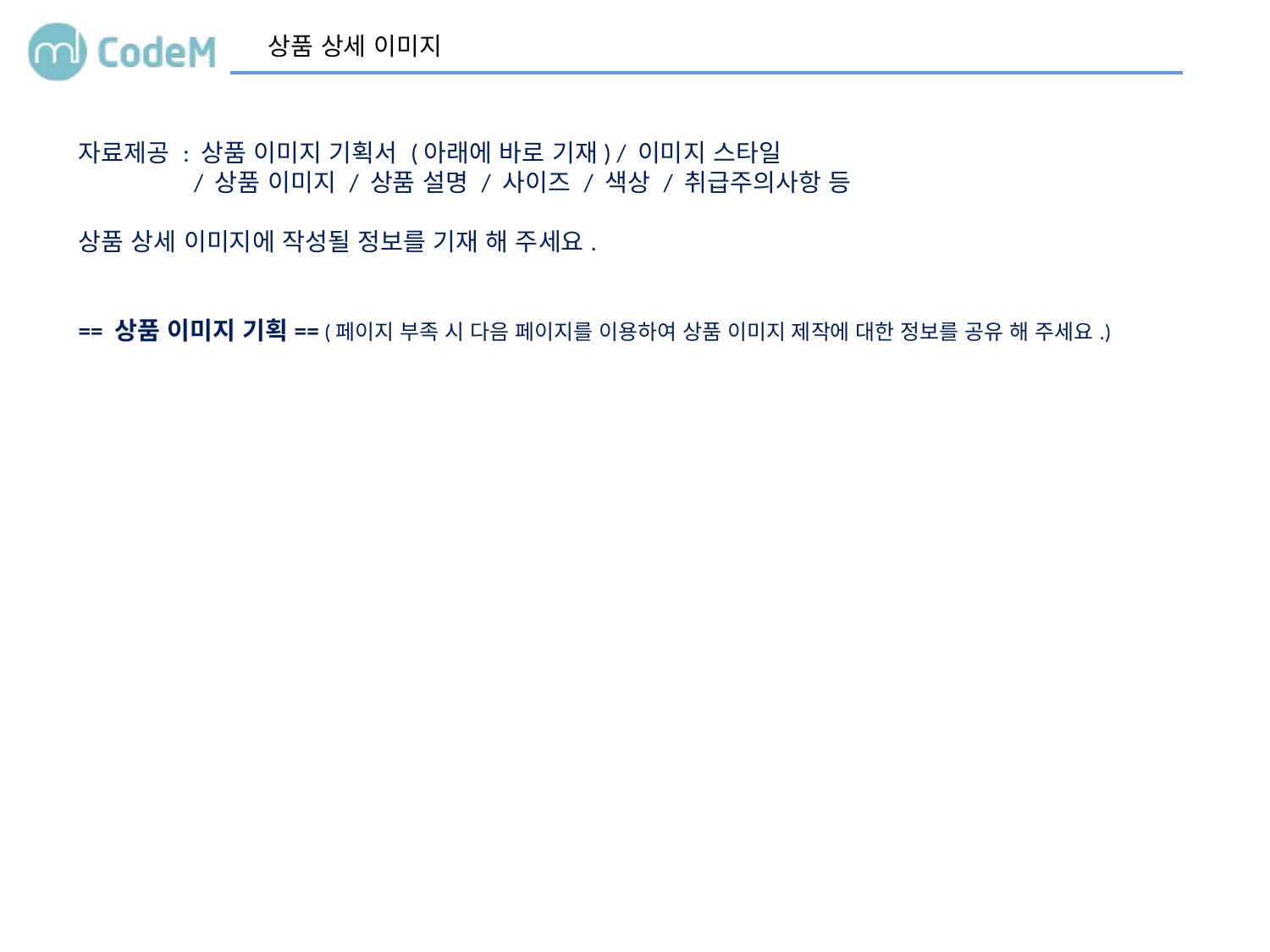

상품 상세 이미지
자료제공 : 상품 이미지 기획서 (아래에 바로 기재) / 이미지 스타일
                     / 상품 이미지 / 상품 설명 / 사이즈 / 색상 / 취급주의사항 등

상품 상세 이미지에 작성될 정보를 기재 해 주세요.

== 상품 이미지 기획== (페이지 부족 시 다음 페이지를 이용하여 상품 이미지 제작에 대한 정보를 공유 해 주세요.)